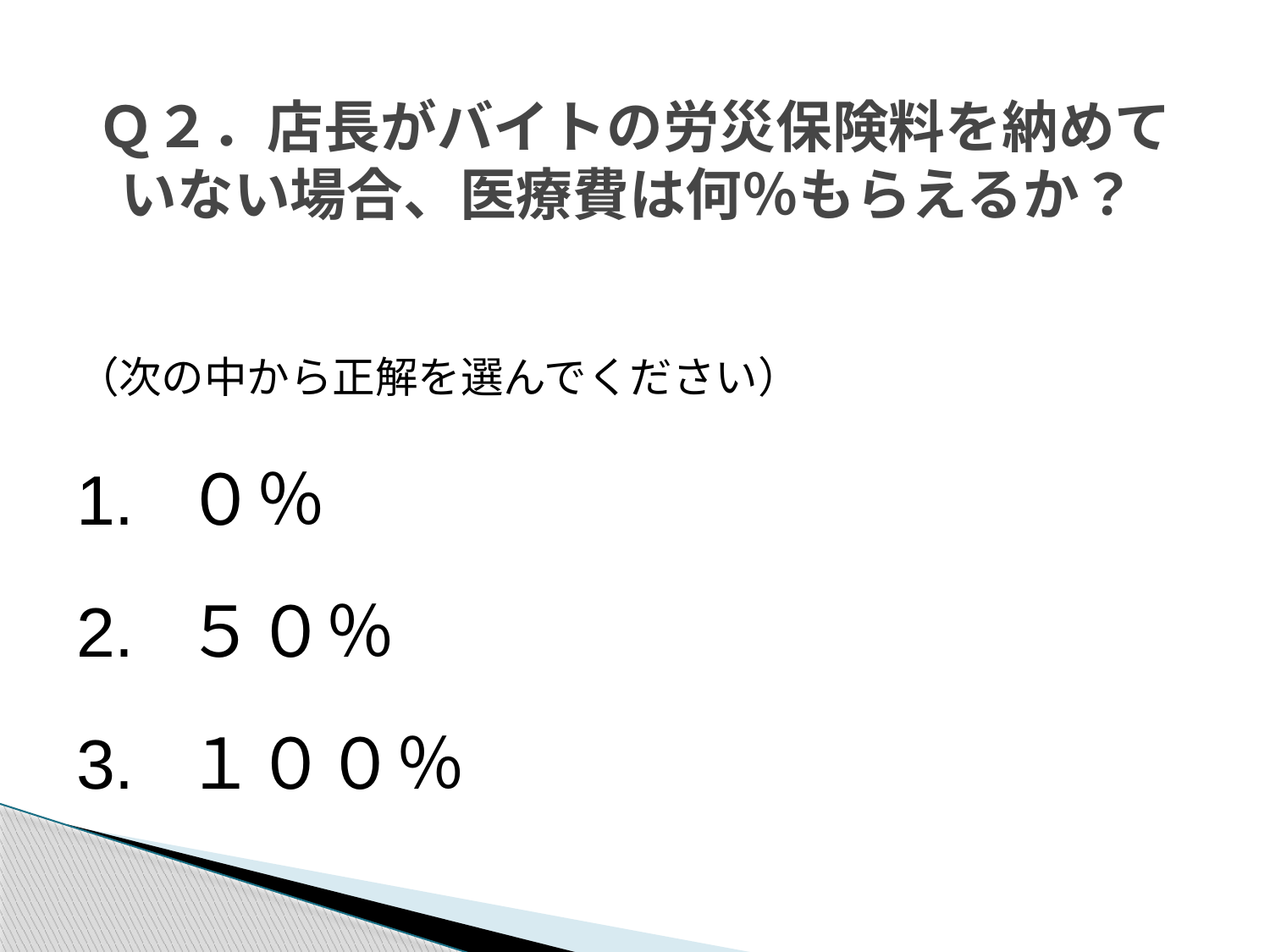

# Ｑ２．店長がバイトの労災保険料を納めていない場合、医療費は何％もらえるか？
（次の中から正解を選んでください）
０％
５０％
１００％